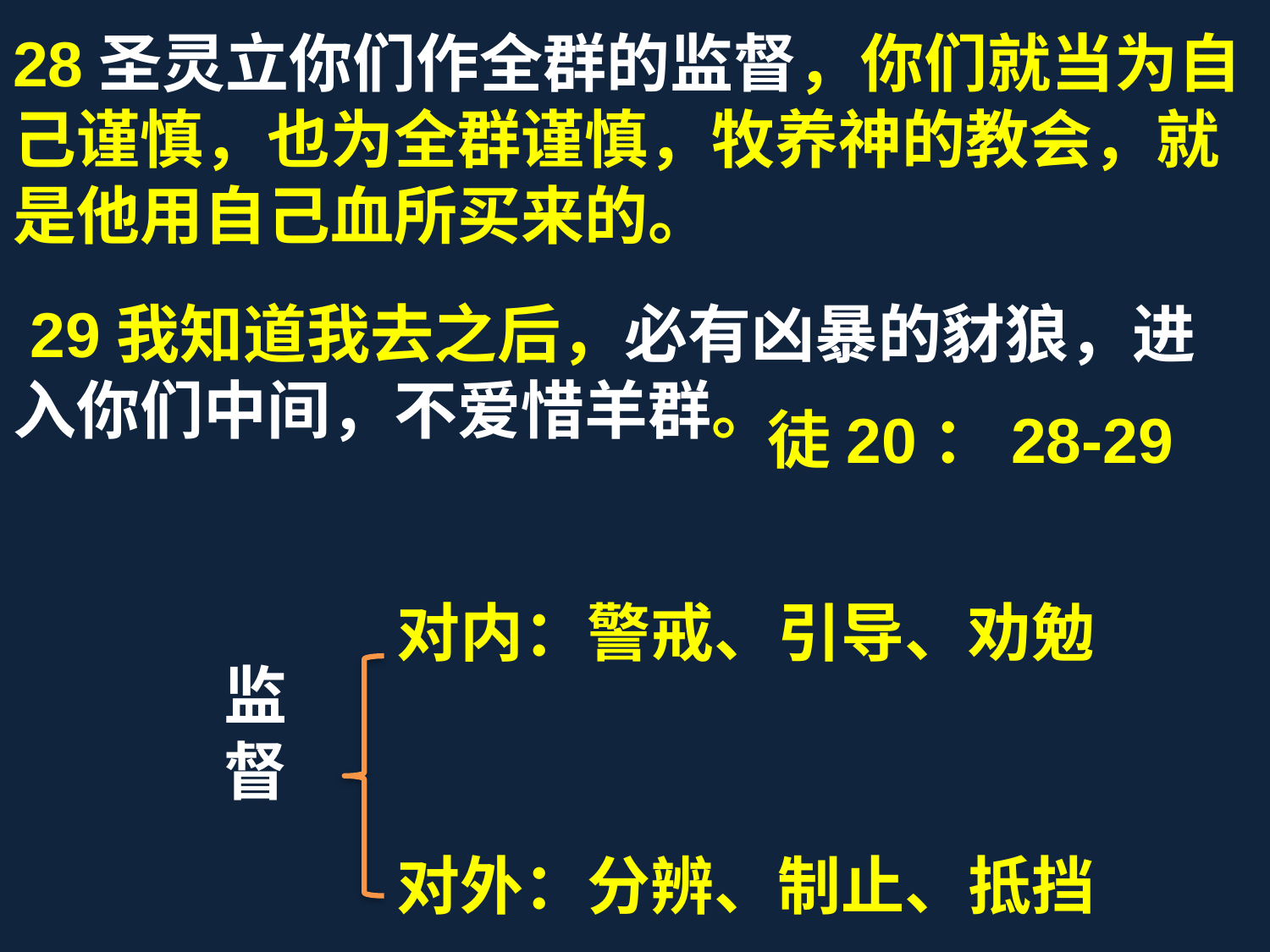

28圣灵立你们作全群的监督，你们就当为自己谨慎，也为全群谨慎，牧养神的教会，就是他用自己血所买来的。

 29我知道我去之后，必有凶暴的豺狼，进入你们中间，不爱惜羊群。
徒20：28-29
对内：警戒、引导、劝勉

监督
对外：分辨、制止、抵挡